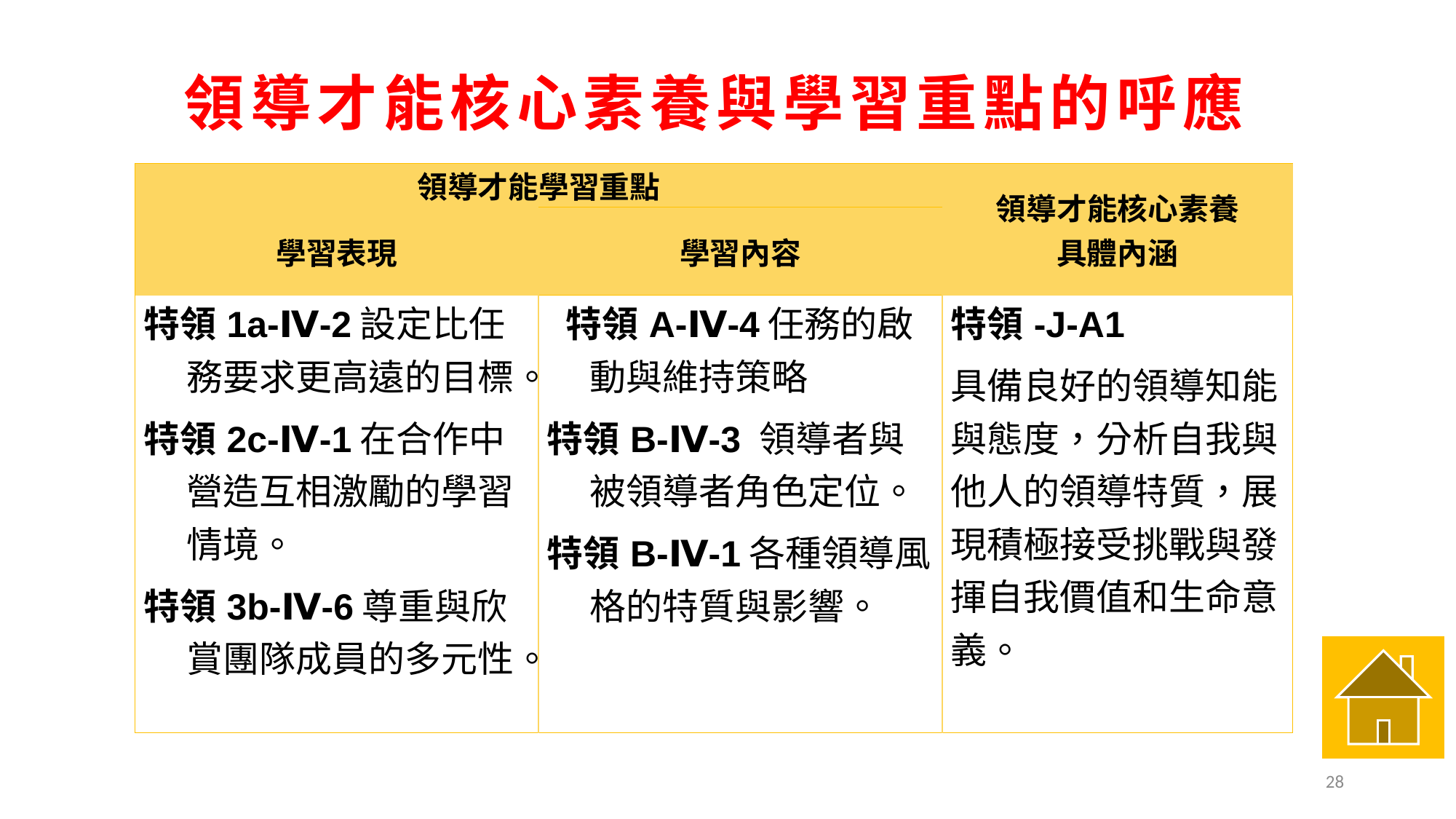

# 領導才能核心素養與學習重點的呼應
| 領導才能學習重點 |  | 領導才能核心素養 具體內涵 |
| --- | --- | --- |
| 學習表現 | 學習內容 |  |
| 特領1a-Ⅳ-2設定比任務要求更高遠的目標。 特領2c-Ⅳ-1在合作中營造互相激勵的學習情境。 特領3b-Ⅳ-6尊重與欣賞團隊成員的多元性。 | 特領A-Ⅳ-4任務的啟動與維持策略 特領B-Ⅳ-3 領導者與被領導者角色定位。 特領B-Ⅳ-1各種領導風格的特質與影響。 | 特領-J-A1 具備良好的領導知能與態度，分析自我與他人的領導特質，展現積極接受挑戰與發揮自我價值和生命意義。 |

28